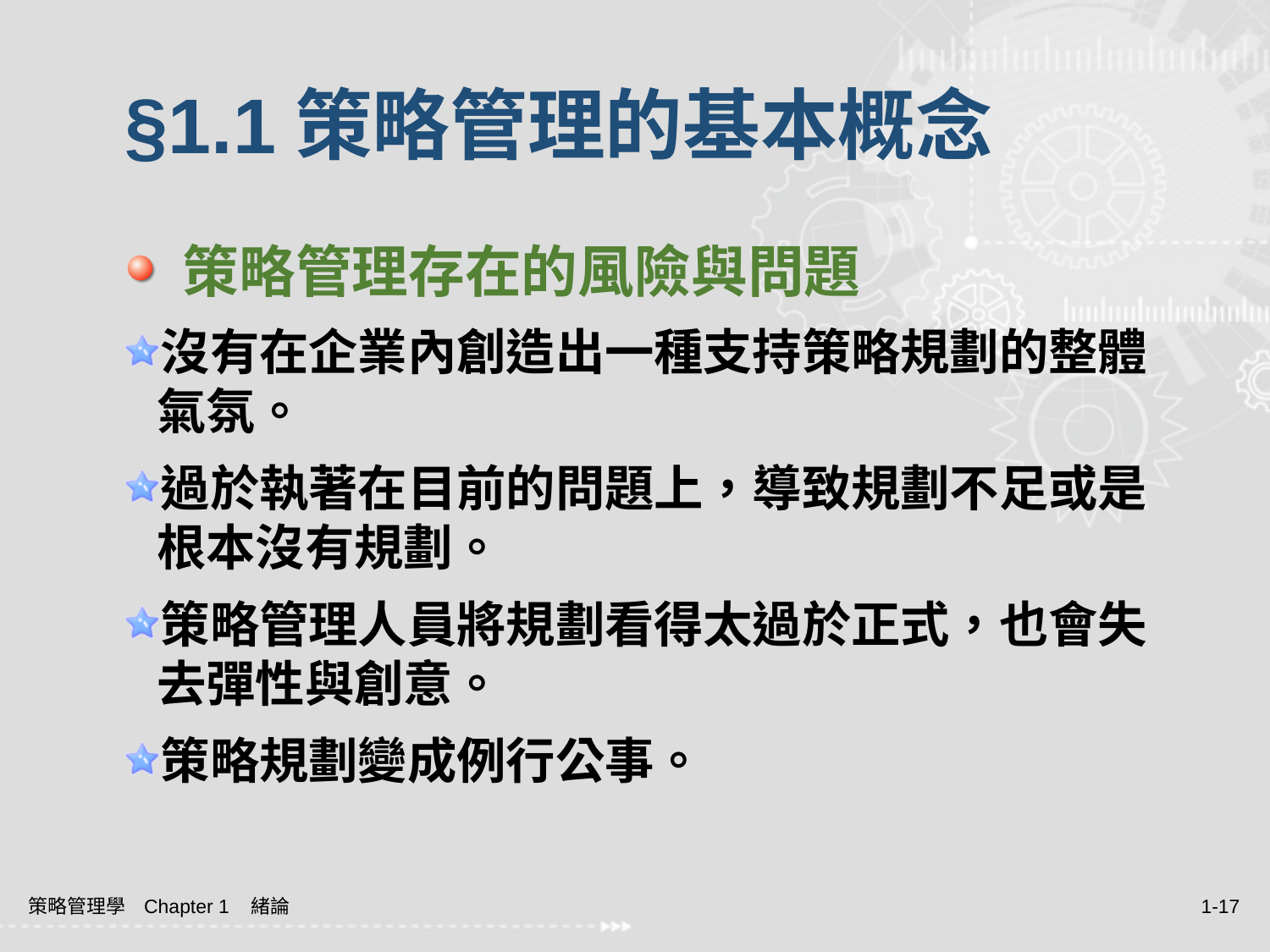

# §1.1策略管理的基本概念
 策略管理存在的風險與問題
沒有在企業內創造出一種支持策略規劃的整體氣氛。
過於執著在目前的問題上，導致規劃不足或是根本沒有規劃。
策略管理人員將規劃看得太過於正式，也會失去彈性與創意。
策略規劃變成例行公事。

策略管理學   Chapter 1   緒論
1-17